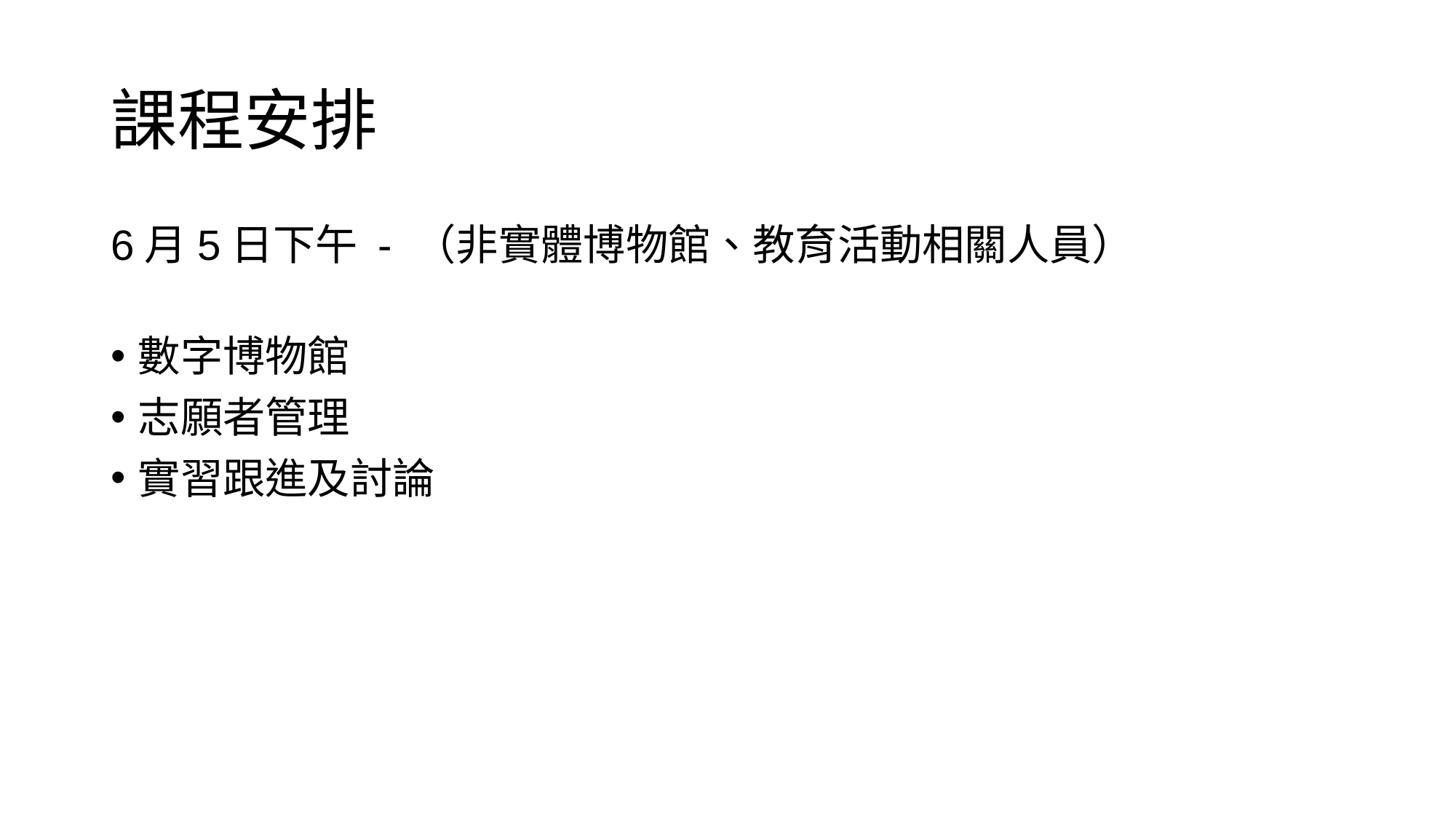

# 課程安排
6月5日下午 - （非實體博物館、教育活動相關人員）
數字博物館
志願者管理
實習跟進及討論